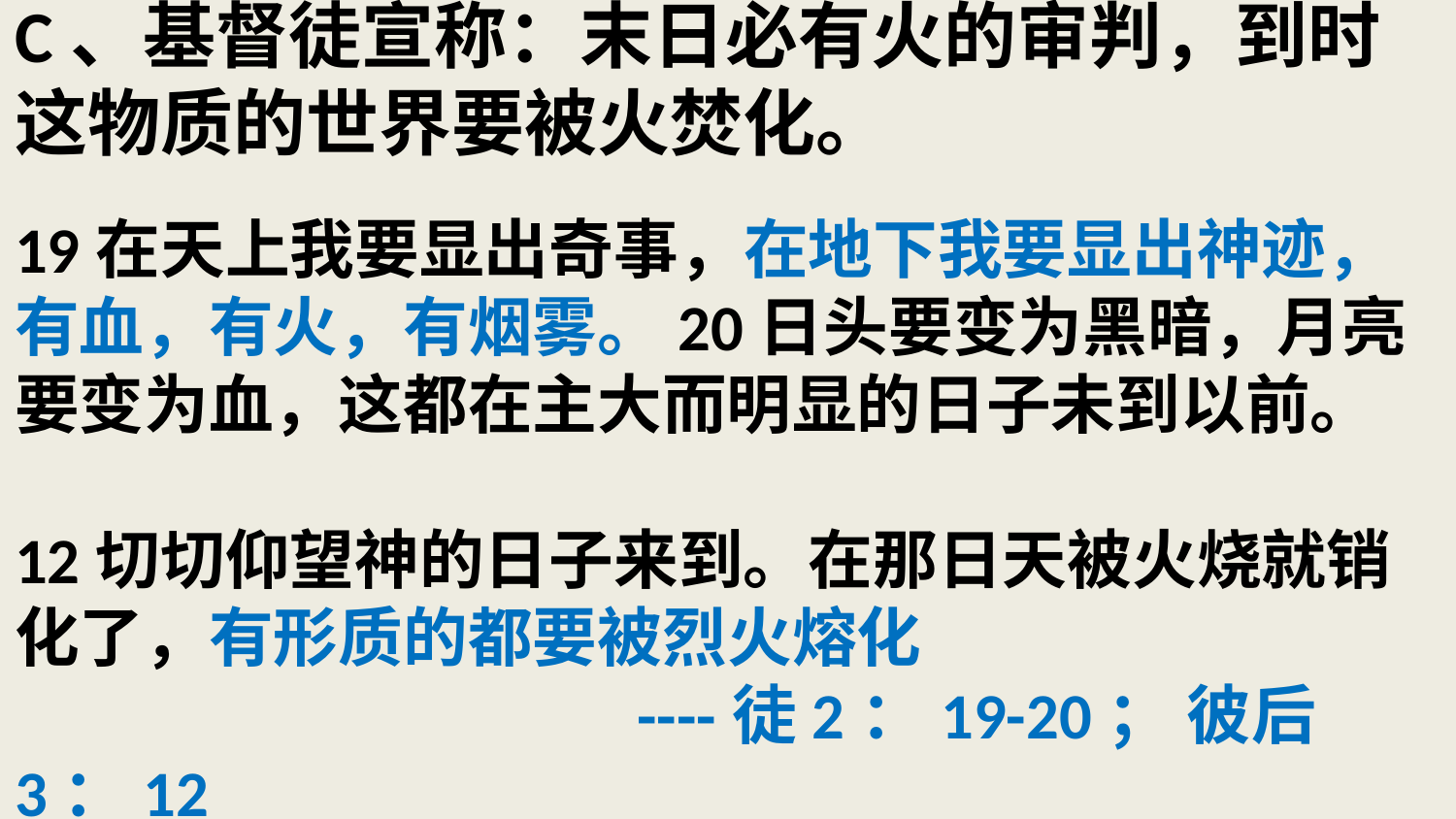

# C、基督徒宣称：末日必有火的审判，到时这物质的世界要被火焚化。 19在天上我要显出奇事，在地下我要显出神迹，有血，有火，有烟雾。20日头要变为黑暗，月亮要变为血，这都在主大而明显的日子未到以前。 12切切仰望神的日子来到。在那日天被火烧就销化了，有形质的都要被烈火熔化 ----徒2：19-20； 彼后3：12